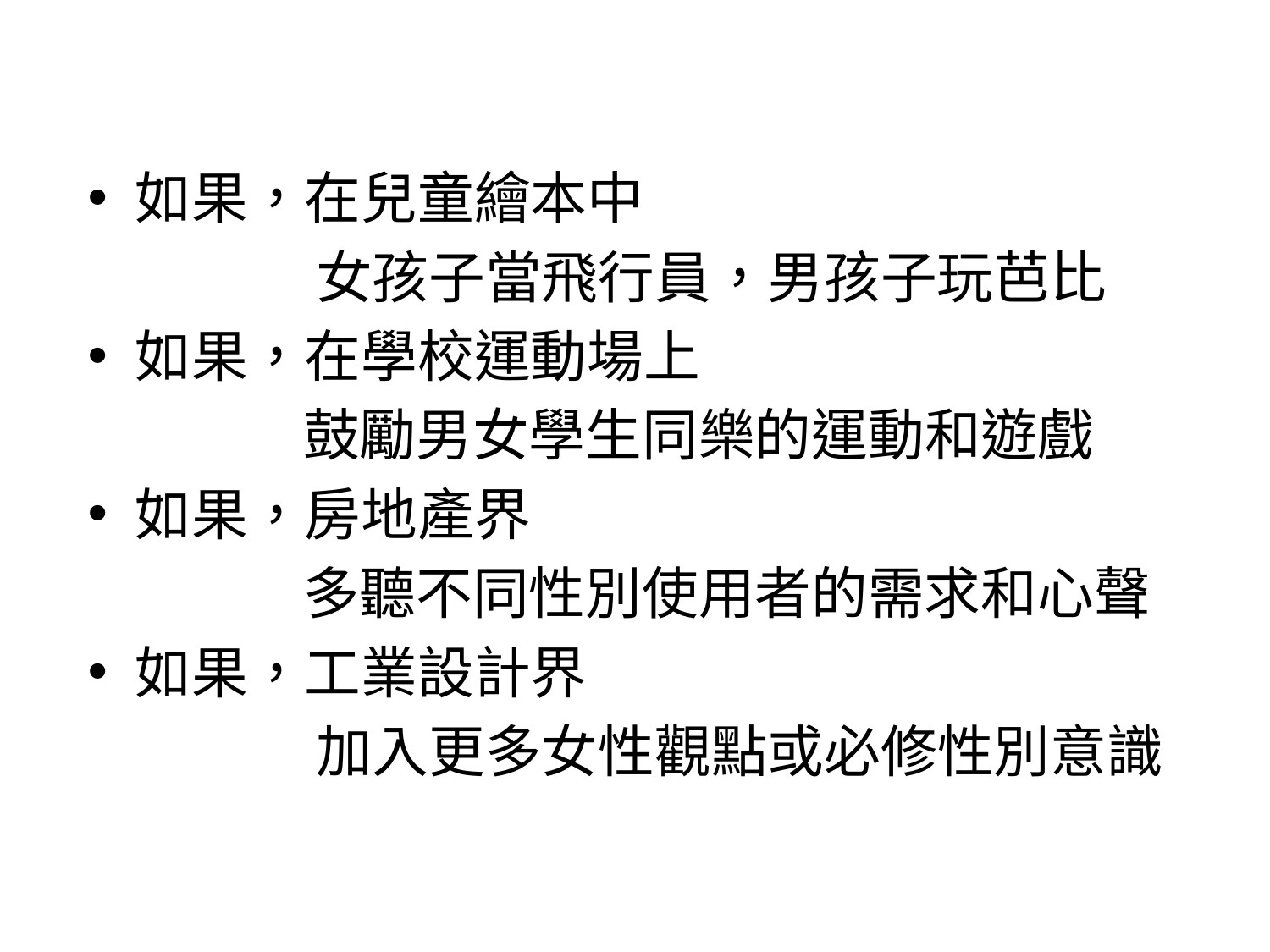

如果，在兒童繪本中
       　　 女孩子當飛行員，男孩子玩芭比
如果，在學校運動場上
       　　鼓勵男女學生同樂的運動和遊戲
如果，房地產界
      　　 多聽不同性別使用者的需求和心聲
如果，工業設計界
        　　加入更多女性觀點或必修性別意識